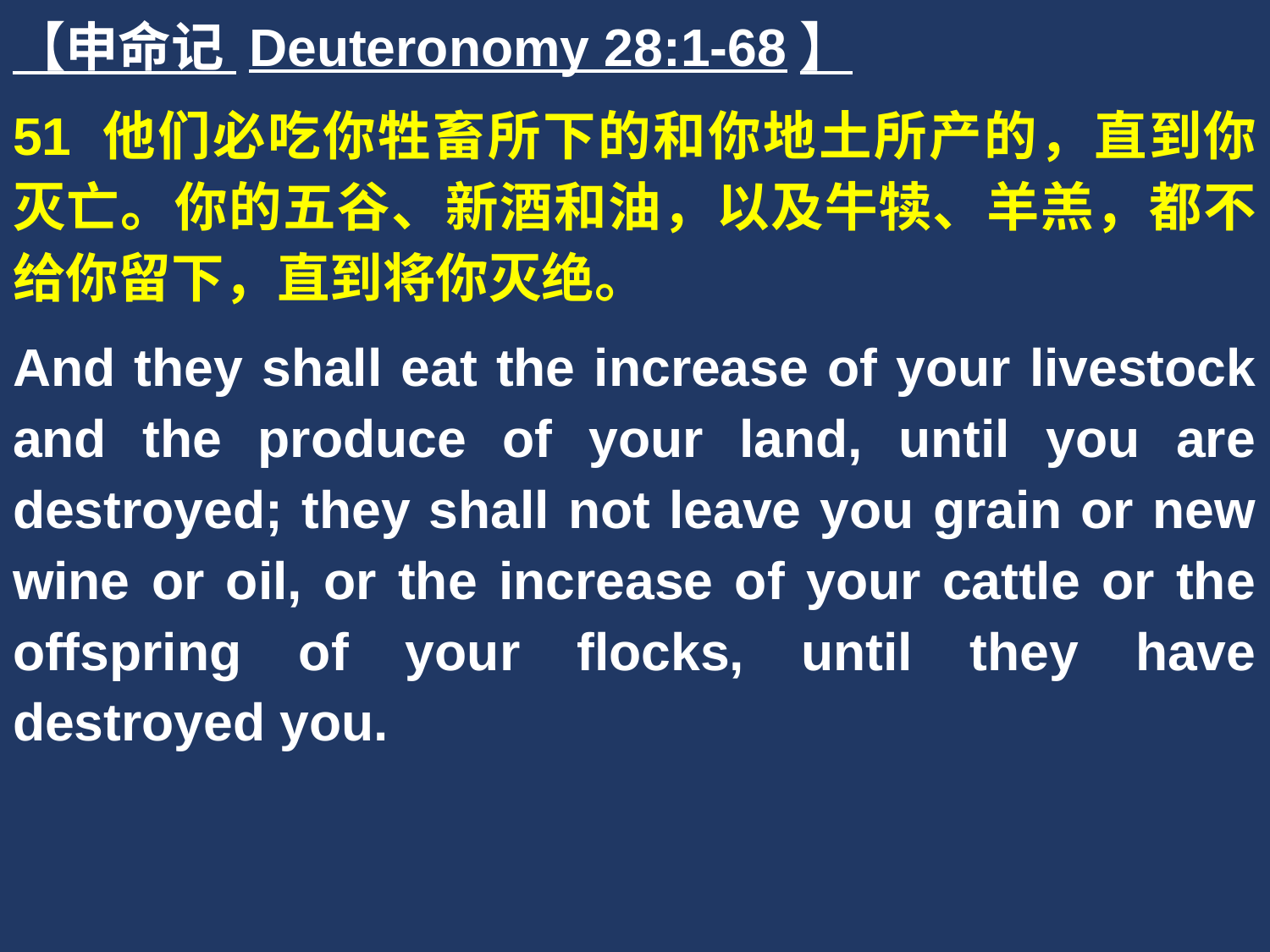

【申命记 Deuteronomy 28:1-68】
51 他们必吃你牲畜所下的和你地土所产的，直到你灭亡。你的五谷、新酒和油，以及牛犊、羊羔，都不给你留下，直到将你灭绝。
And they shall eat the increase of your livestock and the produce of your land, until you are destroyed; they shall not leave you grain or new wine or oil, or the increase of your cattle or the offspring of your flocks, until they have destroyed you.